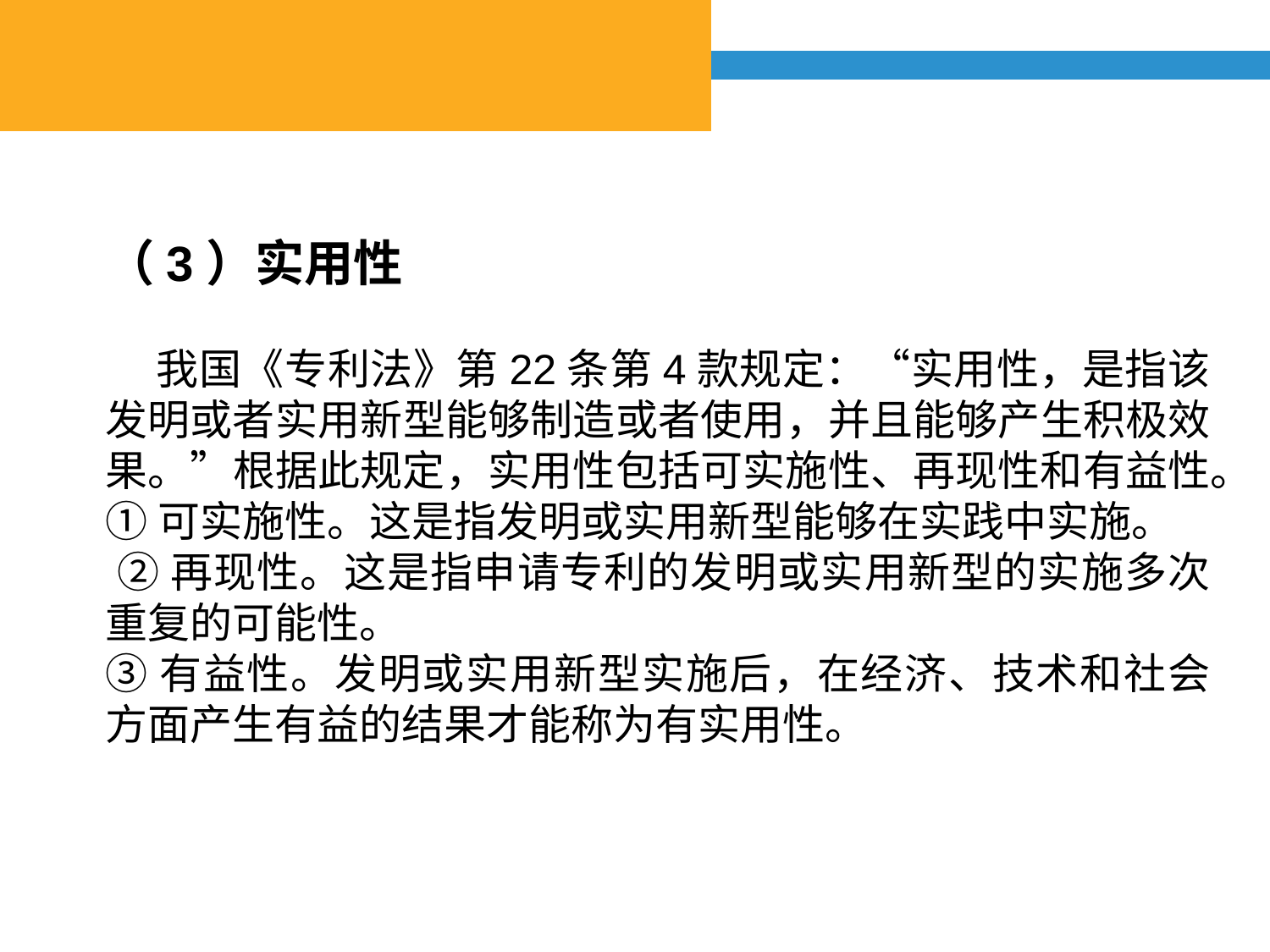

（3）实用性

    我国《专利法》第22条第4款规定：“实用性，是指该发明或者实用新型能够制造或者使用，并且能够产生积极效果。”根据此规定，实用性包括可实施性、再现性和有益性。
①可实施性。这是指发明或实用新型能够在实践中实施。
 ②再现性。这是指申请专利的发明或实用新型的实施多次重复的可能性。
③有益性。发明或实用新型实施后，在经济、技术和社会方面产生有益的结果才能称为有实用性。